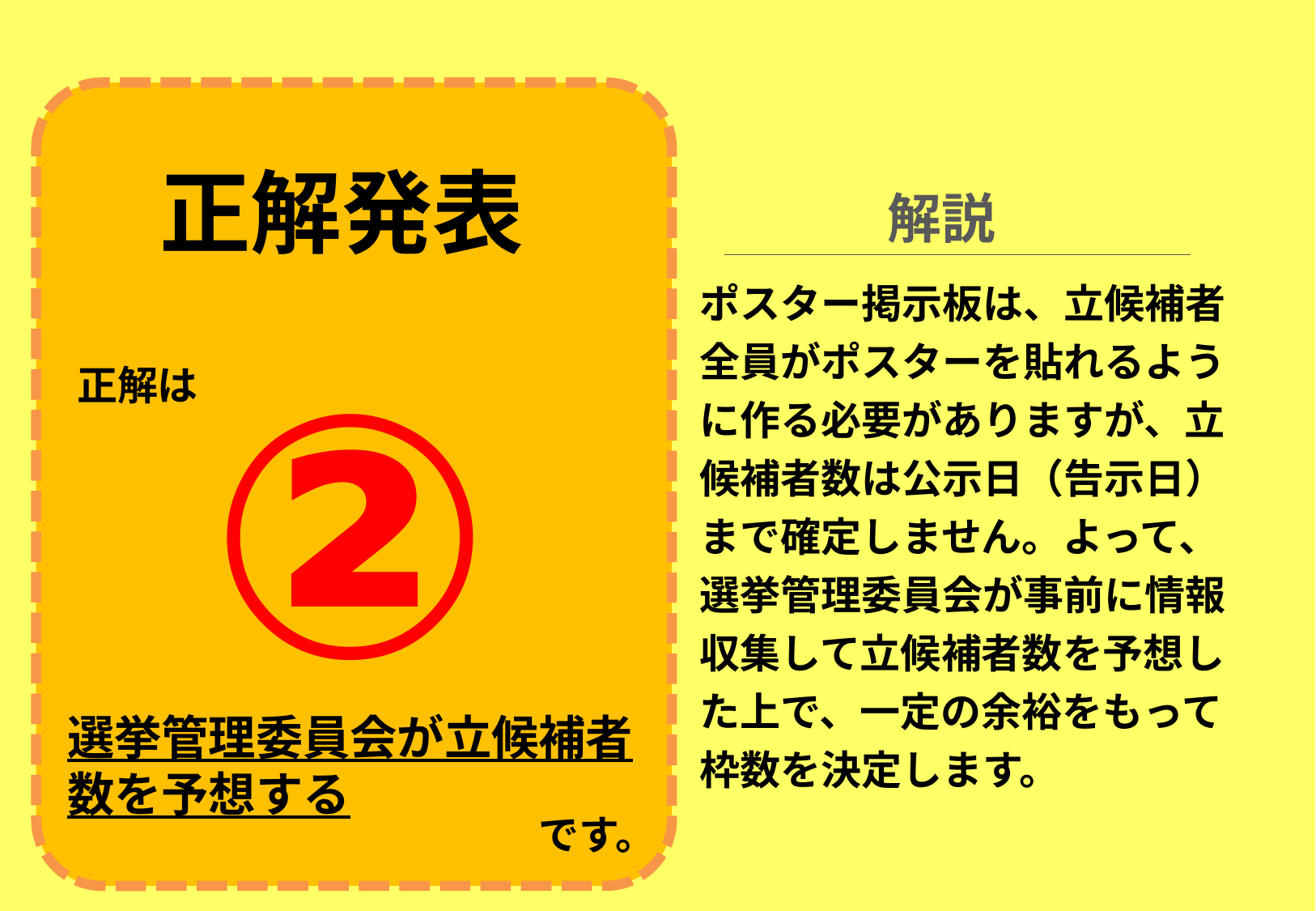

正解発表
解説
ポスター掲示板は、立候補者全員がポスターを貼れるように作る必要がありますが、立候補者数は公示日（告示日）まで確定しません。よって、選挙管理委員会が事前に情報収集して立候補者数を予想した上で、一定の余裕をもって枠数を決定します。
②
正解は
選挙管理委員会が立候補者数を予想する
です。